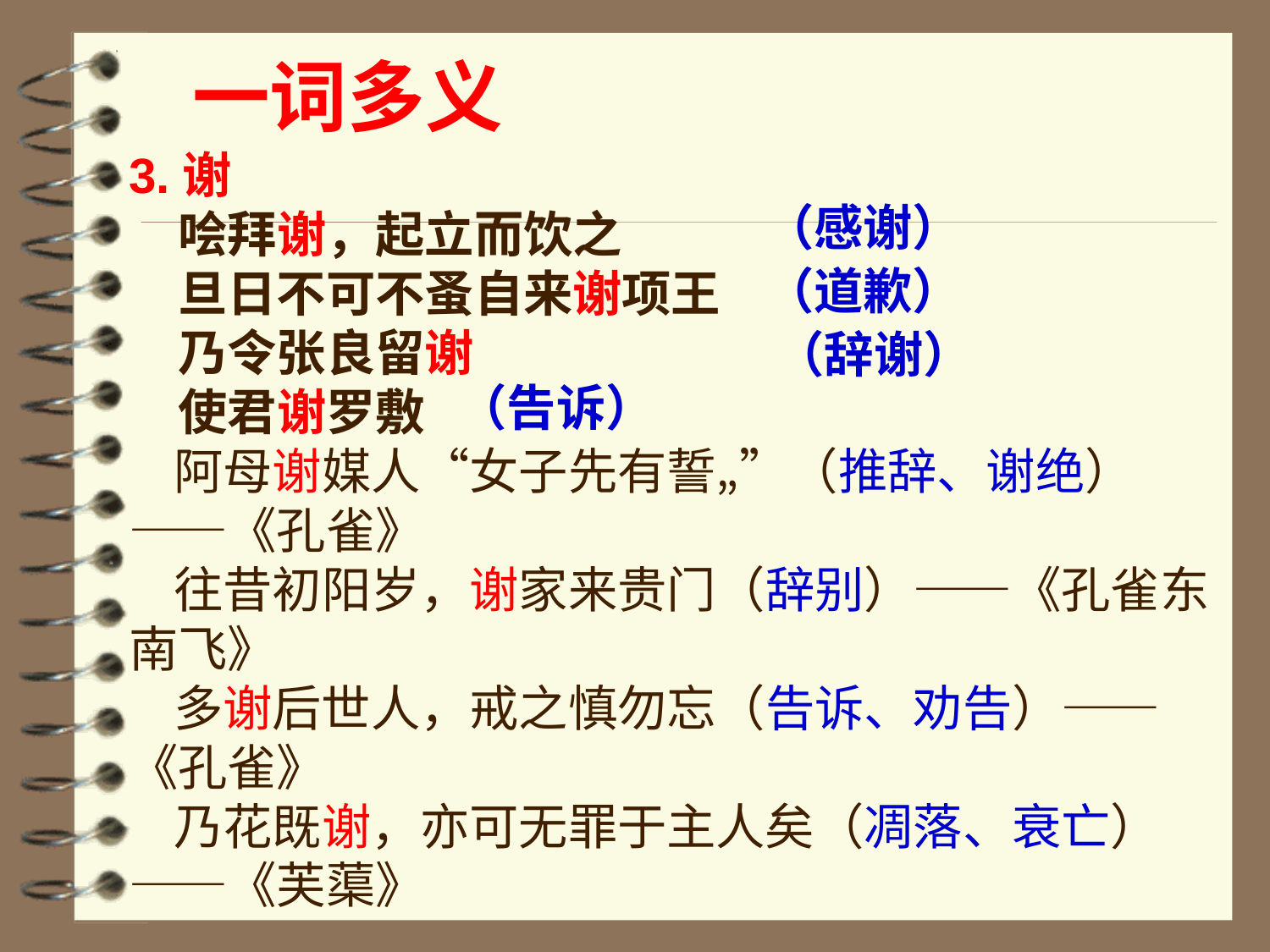

一词多义
3.谢
　哙拜谢，起立而饮之
　旦日不可不蚤自来谢项王
　乃令张良留谢
　使君谢罗敷
   阿母谢媒人“女子先有誓„”（推辞、谢绝）——《孔雀》
   往昔初阳岁，谢家来贵门（辞别）——《孔雀东南飞》
   多谢后世人，戒之慎勿忘（告诉、劝告）——《孔雀》
   乃花既谢，亦可无罪于主人矣（凋落、衰亡）——《芙蕖》
（感谢）
（道歉）
（辞谢）
（告诉）